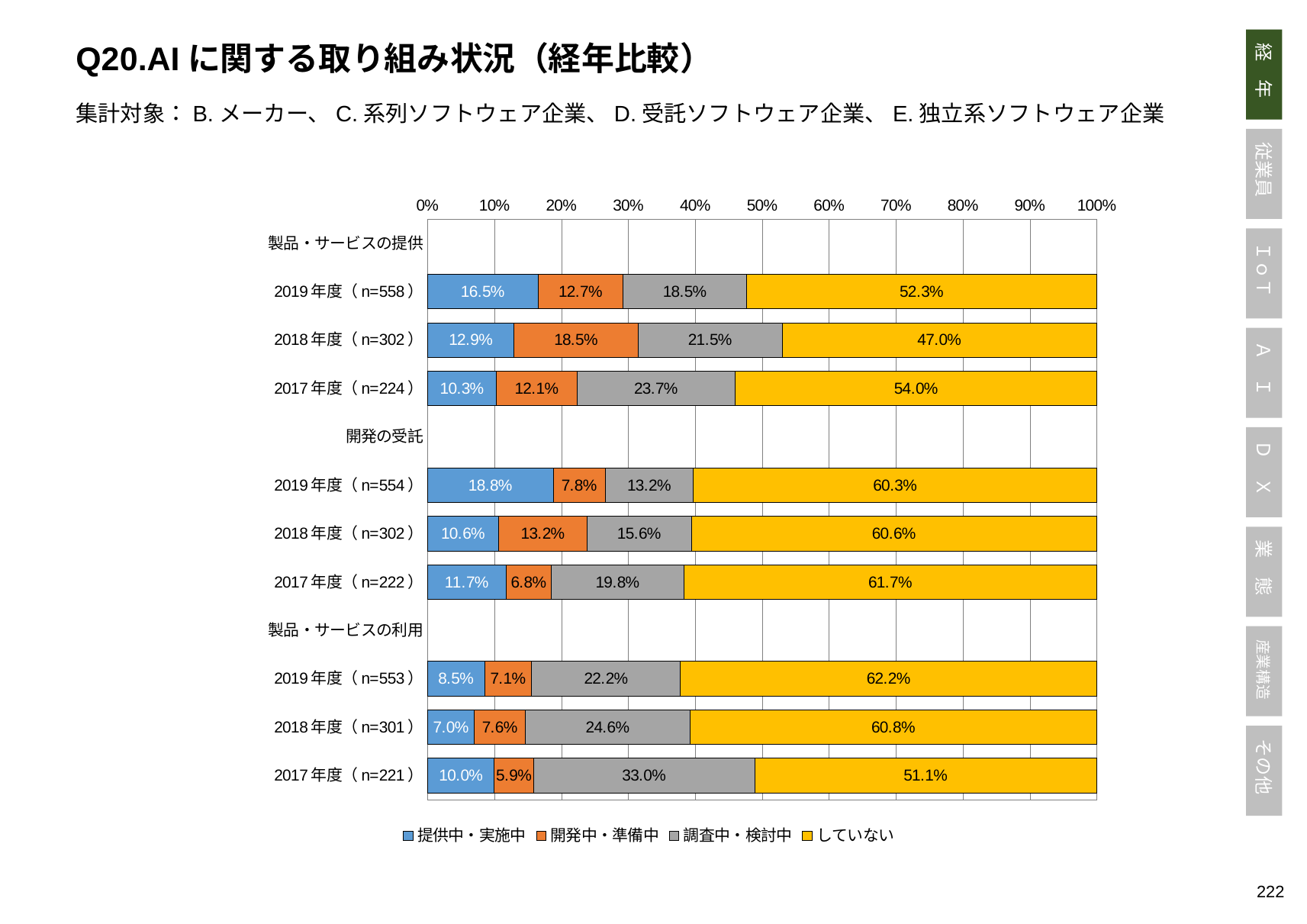

Q20.AIに関する取り組み状況（経年比較）
集計対象：B.メーカー、C.系列ソフトウェア企業、D.受託ソフトウェア企業、E.独立系ソフトウェア企業

### Chart

| Category | 提供中・実施中 | 開発中・準備中 | 調査中・検討中 | していない |
|---|---|---|---|---|
| 製品・サービスの提供 | None | None | None | None |
| 2019年度（n=558） | 0.16487455197132617 | 0.12724014336917563 | 0.18458781362007168 | 0.5232974910394266 |
| 2018年度（n=302） | 0.1291390728476821 | 0.18543046357615894 | 0.2152317880794702 | 0.47019867549668876 |
| 2017年度（n=224） | 0.10267857142857142 | 0.12053571428571429 | 0.23660714285714285 | 0.5401785714285714 |
| 開発の受託 | None | None | None | None |
| 2019年度（n=554） | 0.18772563176895307 | 0.0776173285198556 | 0.13176895306859207 | 0.6028880866425993 |
| 2018年度（n=302） | 0.10596026490066225 | 0.13245033112582782 | 0.15562913907284767 | 0.6059602649006622 |
| 2017年度（n=222） | 0.11711711711711711 | 0.06756756756756757 | 0.1981981981981982 | 0.6171171171171171 |
| 製品・サービスの利用 | None | None | None | None |
| 2019年度（n=553） | 0.08499095840867993 | 0.0705244122965642 | 0.2224231464737794 | 0.6220614828209765 |
| 2018年度（n=301） | 0.06976744186046512 | 0.07641196013289037 | 0.24584717607973422 | 0.6079734219269103 |
| 2017年度（n=221） | 0.09954751131221719 | 0.058823529411764705 | 0.33031674208144796 | 0.5113122171945701 |
222